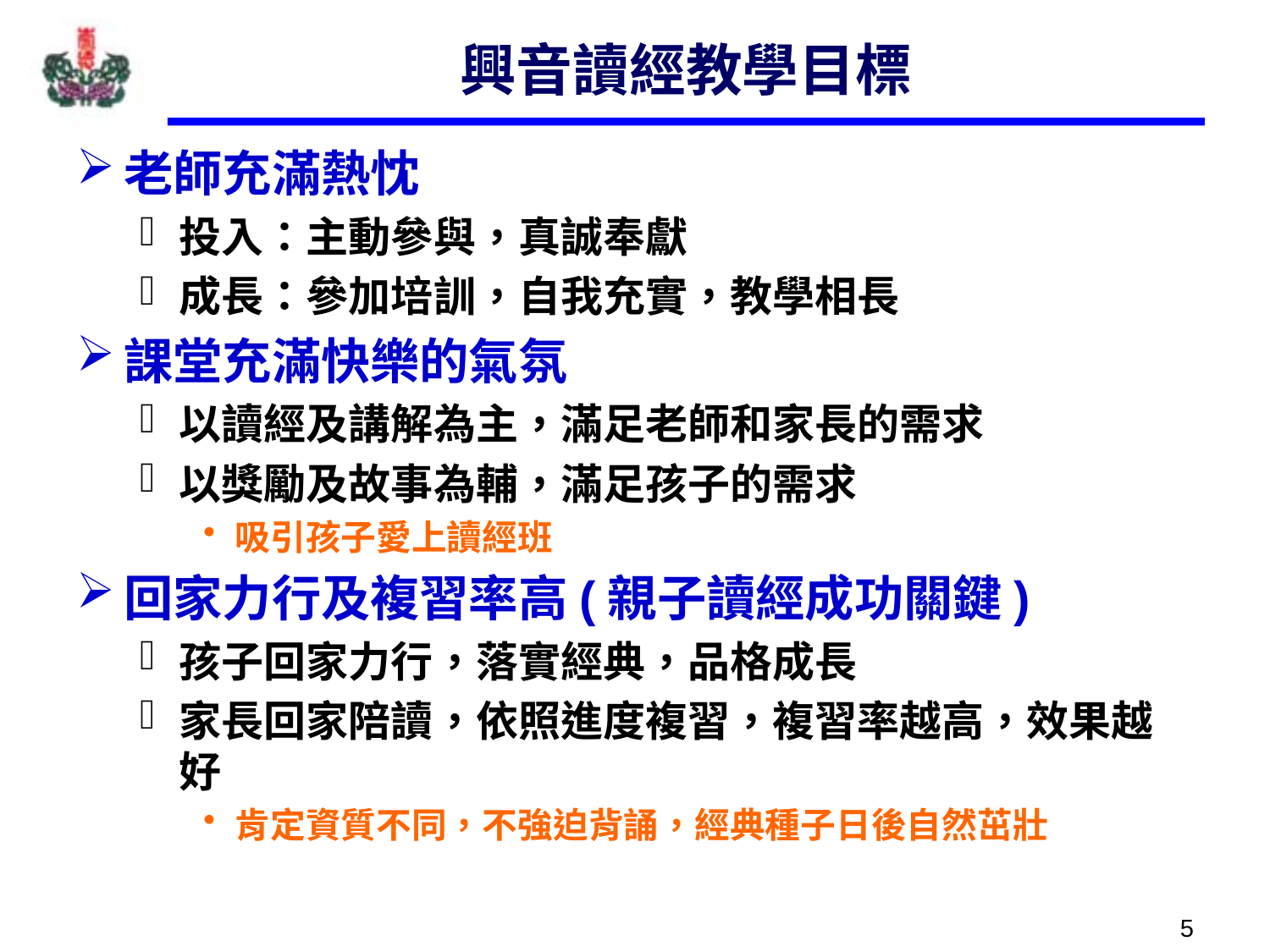

# 興音讀經教學目標
老師充滿熱忱
投入：主動參與，真誠奉獻
成長：參加培訓，自我充實，教學相長
課堂充滿快樂的氣氛
以讀經及講解為主，滿足老師和家長的需求
以獎勵及故事為輔，滿足孩子的需求
吸引孩子愛上讀經班
回家力行及複習率高(親子讀經成功關鍵)
孩子回家力行，落實經典，品格成長
家長回家陪讀，依照進度複習，複習率越高，效果越好
肯定資質不同，不強迫背誦，經典種子日後自然茁壯
5